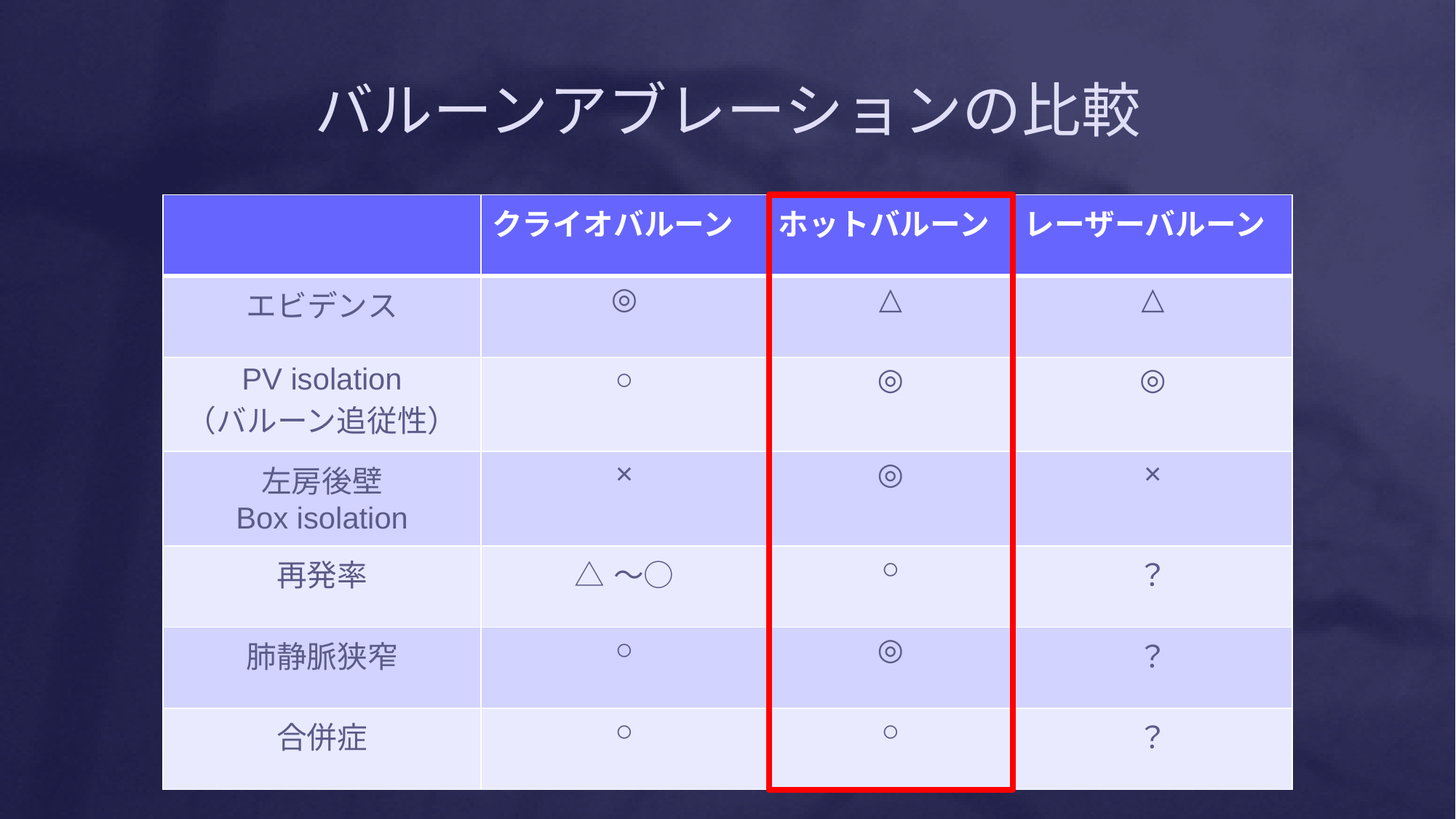

# バルーンアブレーションの比較
|  | クライオバルーン | ホットバルーン | レーザーバルーン |
| --- | --- | --- | --- |
| エビデンス | ◎ | △ | △ |
| PV isolation （バルーン追従性） | ○ | ◎ | ◎ |
| 左房後壁 Box isolation | × | ◎ | × |
| 再発率 | △～○ | ○ | ？ |
| 肺静脈狭窄 | ○ | ◎ | ？ |
| 合併症 | ○ | ○ | ？ |